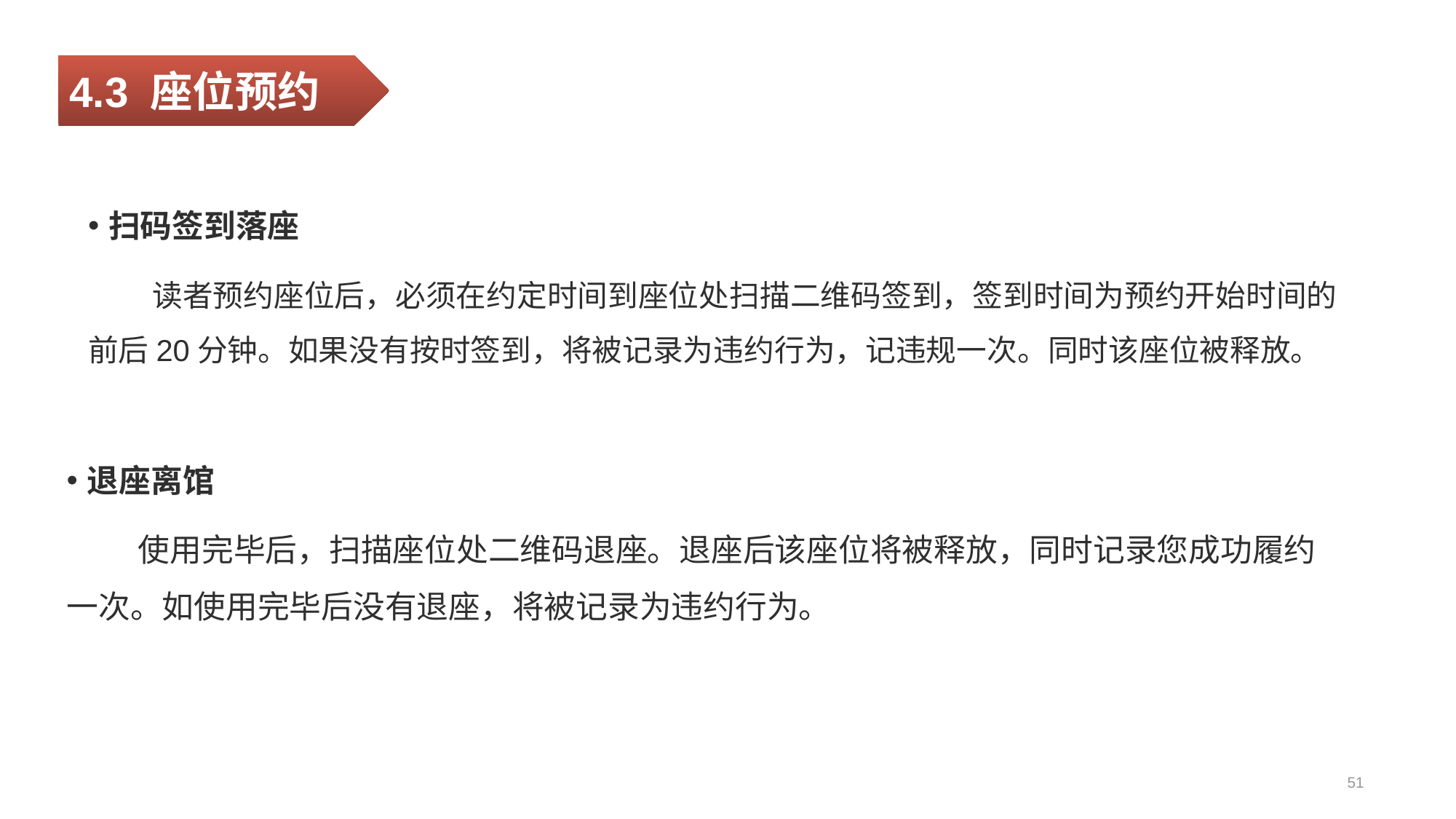

4.3 座位预约
扫码签到落座
        读者预约座位后，必须在约定时间到座位处扫描二维码签到，签到时间为预约开始时间的前后20分钟。如果没有按时签到，将被记录为违约行为，记违规一次。同时该座位被释放。
退座离馆
         使用完毕后，扫描座位处二维码退座。退座后该座位将被释放，同时记录您成功履约一次。如使用完毕后没有退座，将被记录为违约行为。
51